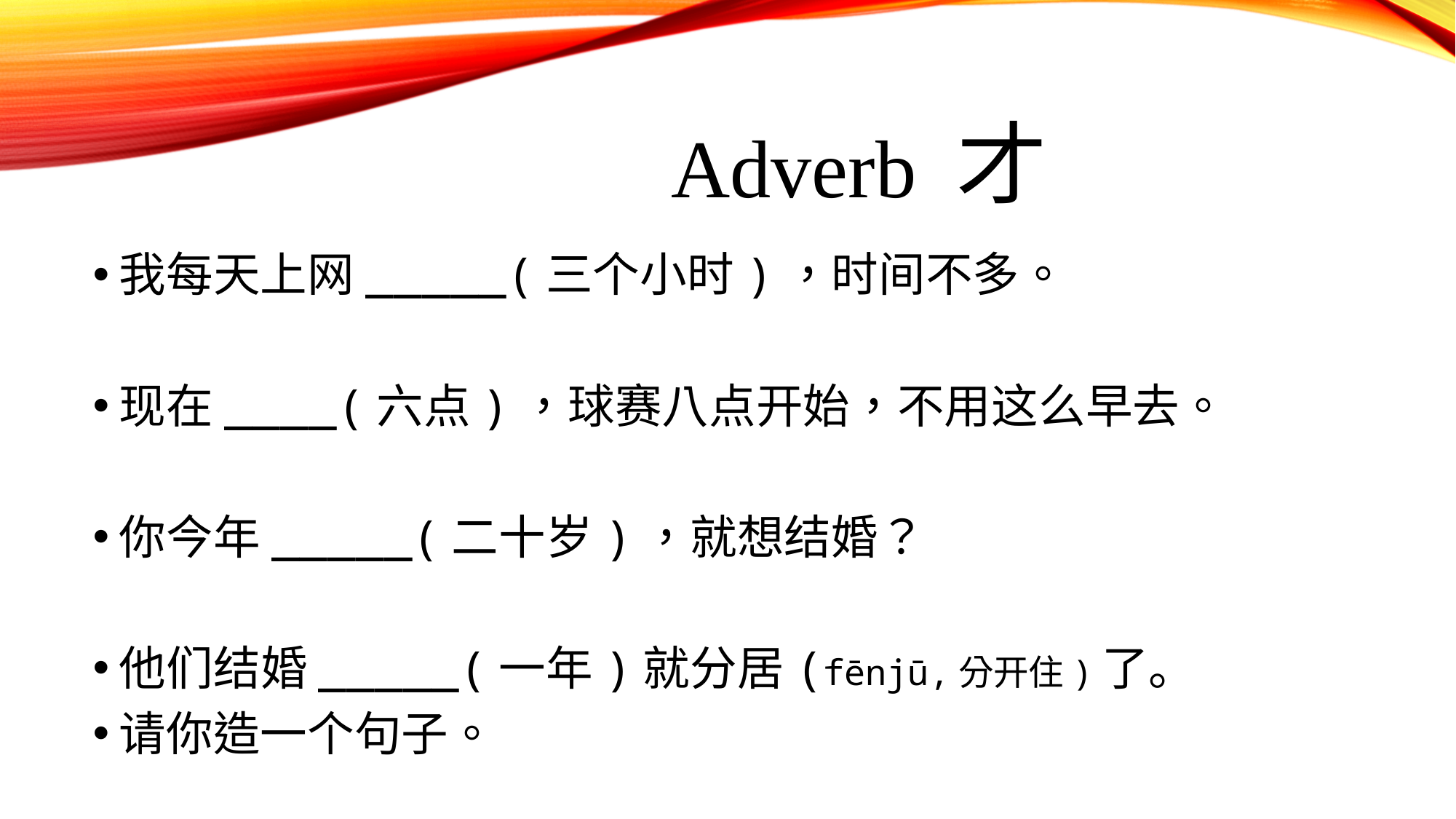

# Adverb 才
我每天上网_____(三个小时)，时间不多。

现在____(六点)，球赛八点开始，不用这么早去。

你今年_____(二十岁)，就想结婚？

他们结婚_____(一年)就分居(fēnjū,分开住)了。
请你造一个句子。